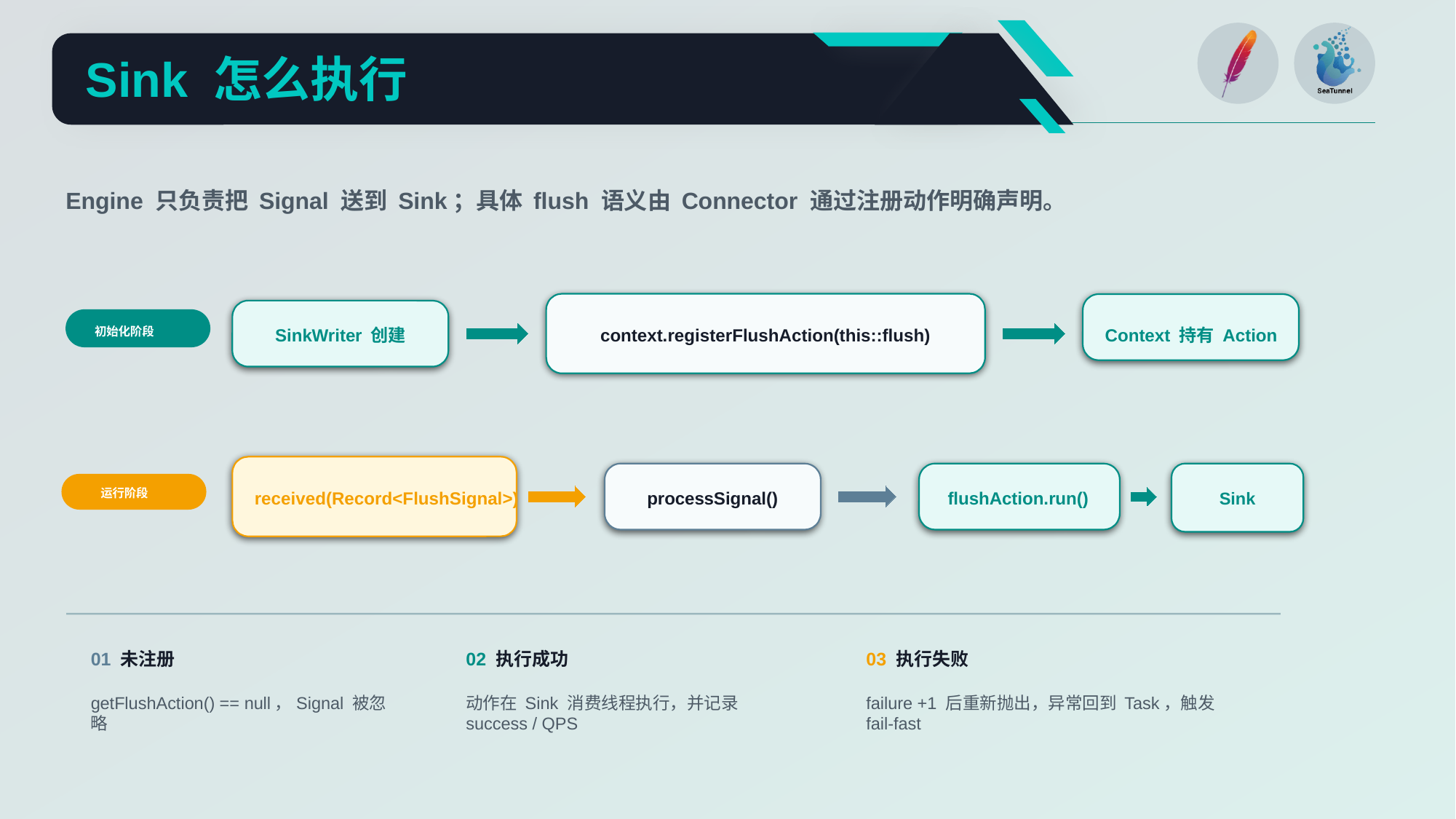

Sink 怎么执行
Engine 只负责把 Signal 送到 Sink；具体 flush 语义由 Connector 通过注册动作明确声明。

初始化阶段
SinkWriter 创建
context.registerFlushAction(this::flush)
Context 持有 Action

Sink
运行阶段
received(Record<FlushSignal>)
processSignal()
flushAction.run()

01 未注册

02 执行成功
03 执行失败
getFlushAction() == null，Signal 被忽略
动作在 Sink 消费线程执行，并记录 success / QPS
failure +1 后重新抛出，异常回到 Task，触发 fail-fast